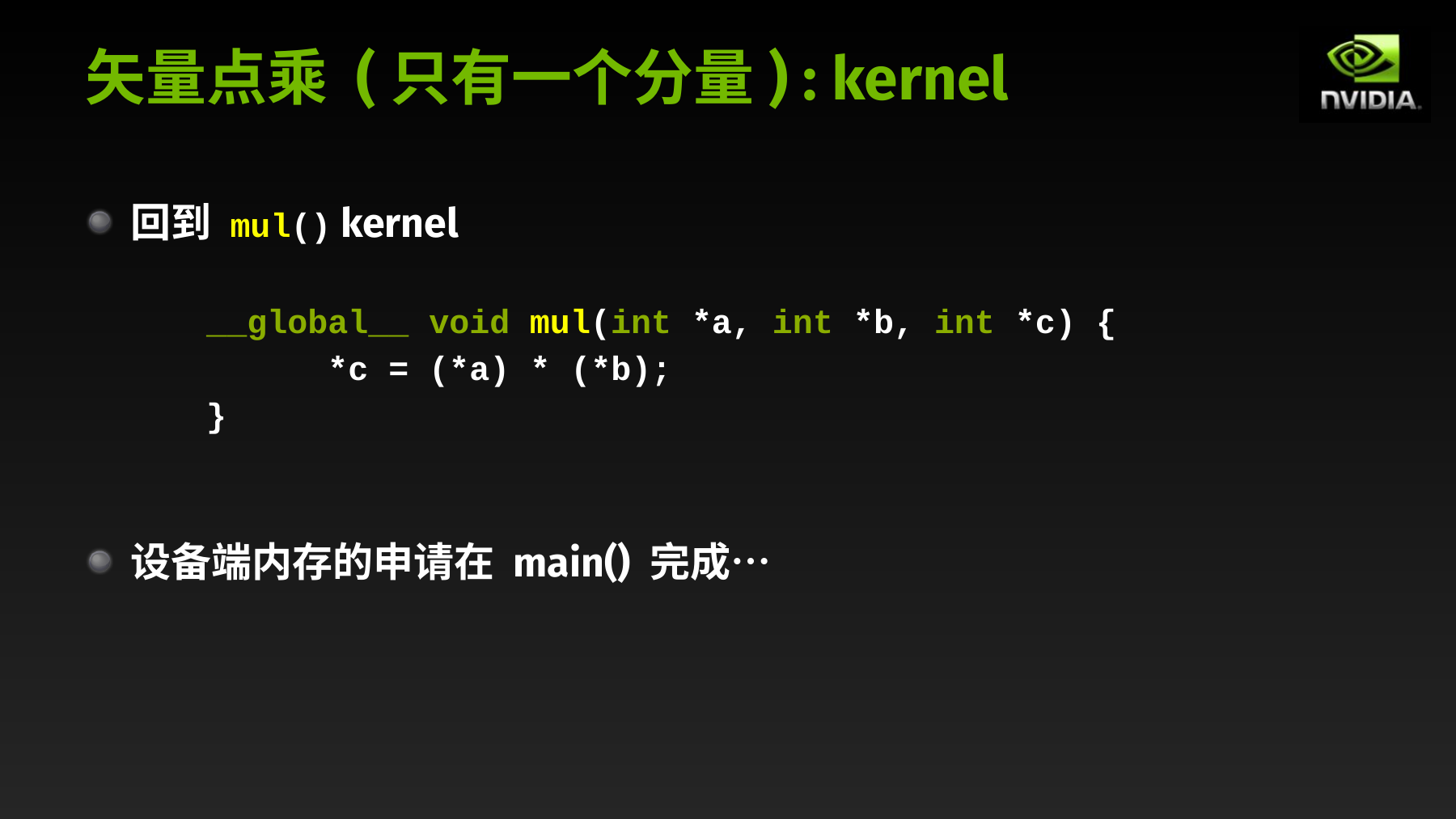

# 矢量点乘 (只有一个分量) : kernel
回到 mul() kernel

	__global__ void mul(int *a, int *b, int *c) {
		*c = (*a) * (*b);
	}

设备端内存的申请在 main() 完成…